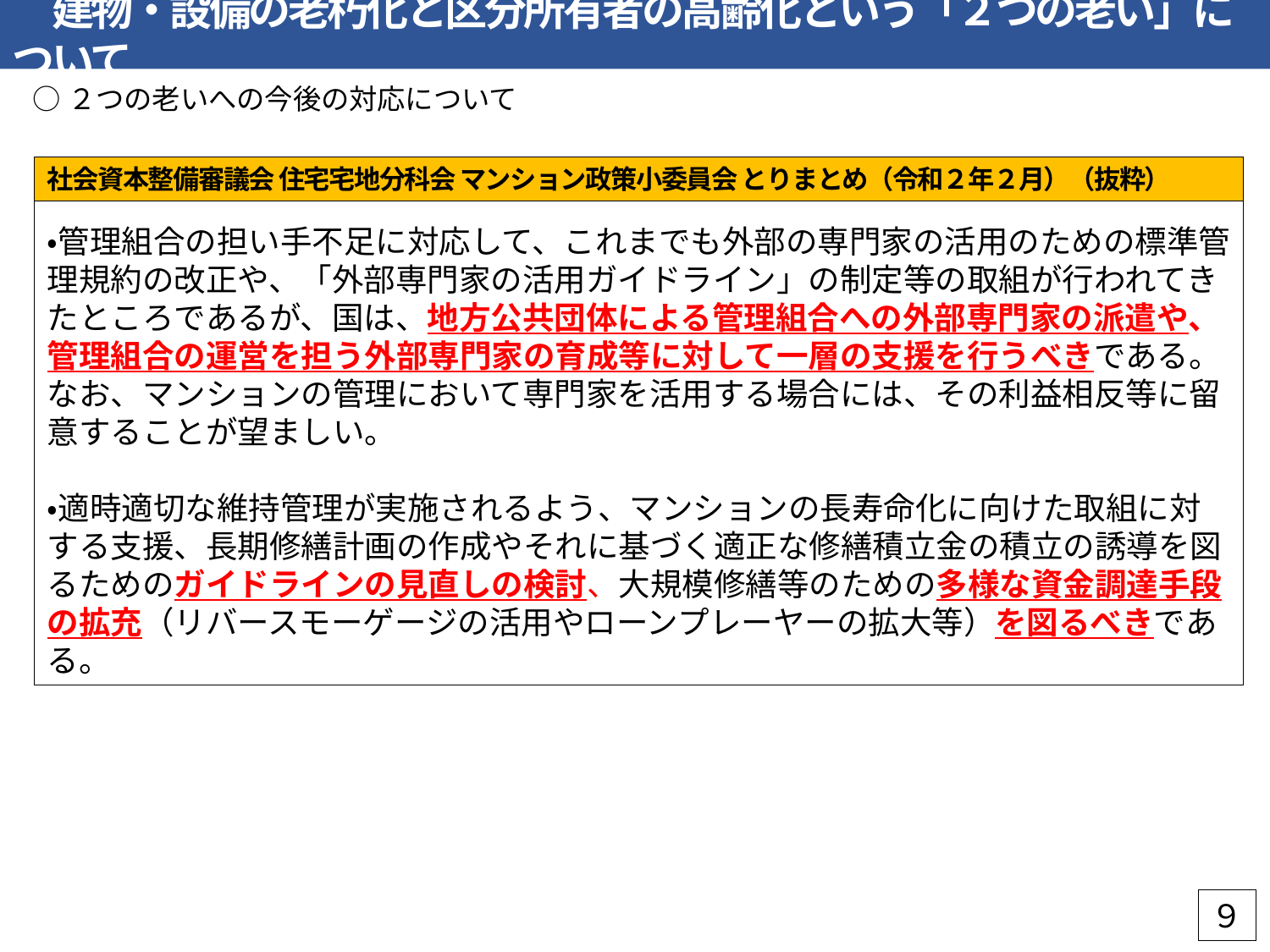

建物・設備の老朽化と区分所有者の高齢化という「２つの老い」について
○２つの老いへの今後の対応について
社会資本整備審議会 住宅宅地分科会 マンション政策小委員会 とりまとめ（令和２年２月）（抜粋）

・管理組合の担い手不足に対応して、これまでも外部の専門家の活用のための標準管理規約の改正や、「外部専門家の活用ガイドライン」の制定等の取組が行われてきたところであるが、国は、地方公共団体による管理組合への外部専門家の派遣や、管理組合の運営を担う外部専門家の育成等に対して一層の支援を行うべきである。なお、マンションの管理において専門家を活用する場合には、その利益相反等に留意することが望ましい。

・適時適切な維持管理が実施されるよう、マンションの長寿命化に向けた取組に対する支援、長期修繕計画の作成やそれに基づく適正な修繕積立金の積立の誘導を図るためのガイドラインの見直しの検討、大規模修繕等のための多様な資金調達手段の拡充（リバースモーゲージの活用やローンプレーヤーの拡大等）を図るべきである。

９